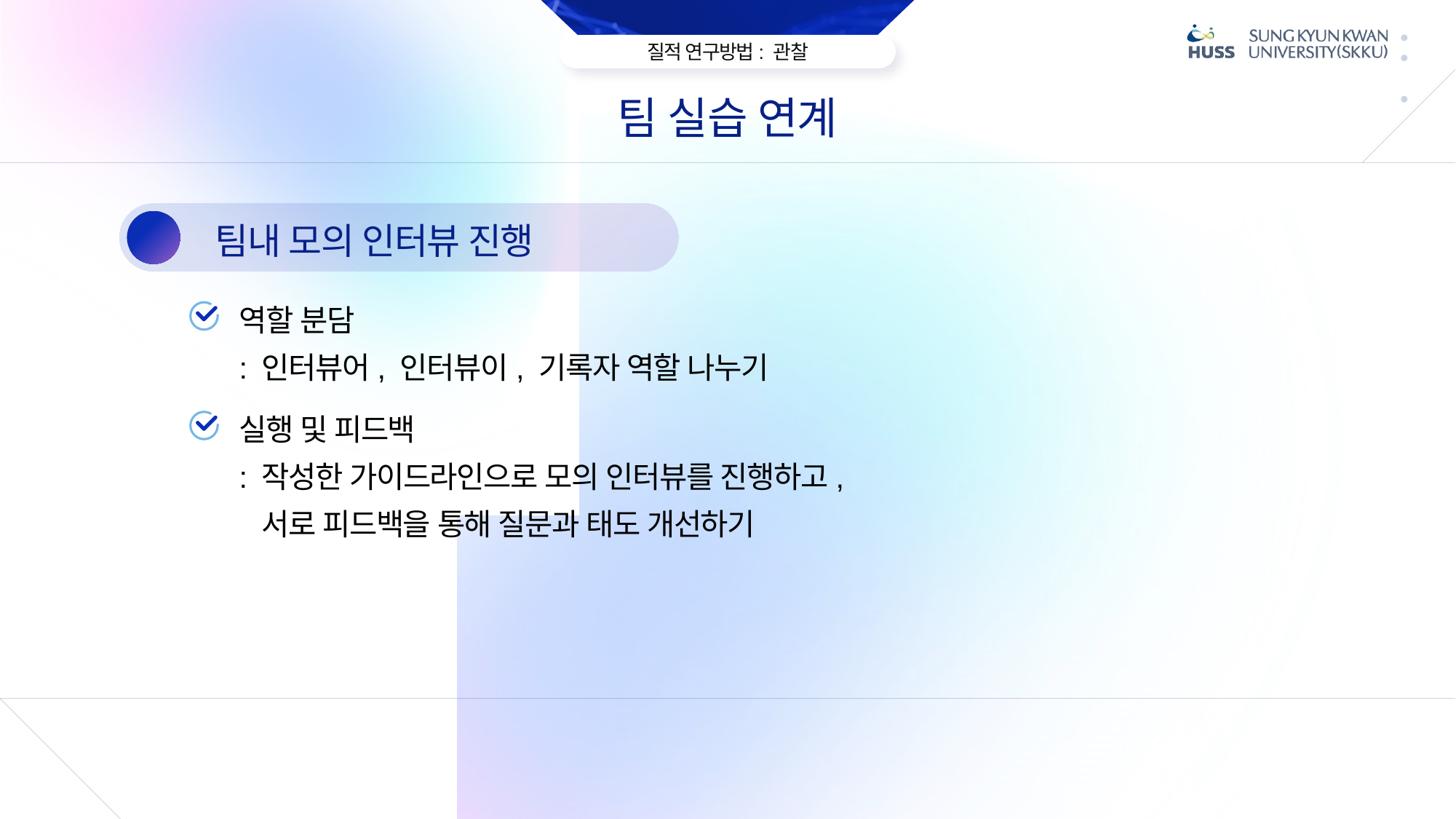

팀 실습 연계
팀내 모의 인터뷰 진행
2
역할 분담
: 인터뷰어, 인터뷰이, 기록자 역할 나누기

실행 및 피드백
: 작성한 가이드라인으로 모의 인터뷰를 진행하고,
  서로 피드백을 통해 질문과 태도 개선하기